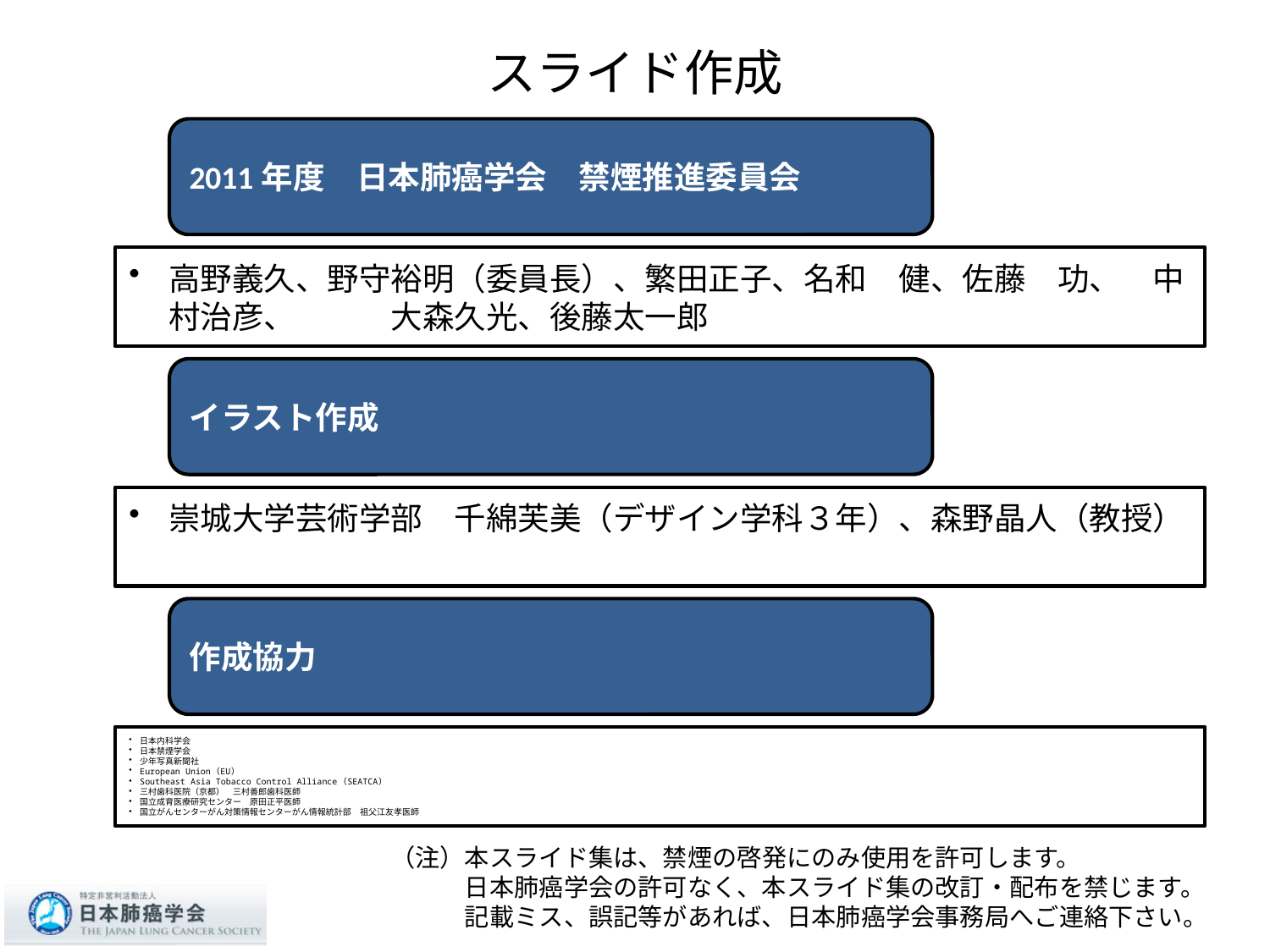

# スライド作成
2011年度　日本肺癌学会　禁煙推進委員会
作成協力
日本内科学会
日本禁煙学会
European Union（EU）
Southeast Asia Tobacco Control Alliance（SEATCA）
イラスト作成
崇城大学芸術学部　千綿芙美（デザイン学科３年）、森野晶人（教授）
三村歯科医院（京都）　三村善郎歯科医師
国立成育医療研究センター　原田正平医師
少年写真新聞社
国立がんセンターがん対策情報センターがん情報統計部　祖父江友孝医師
（注）本スライド集は、禁煙の啓発にのみ使用を許可します。
　　　日本肺癌学会の許可なく、本スライド集の改訂・配布を禁じます。
　　　記載ミス、誤記等があれば、日本肺癌学会事務局へご連絡下さい。